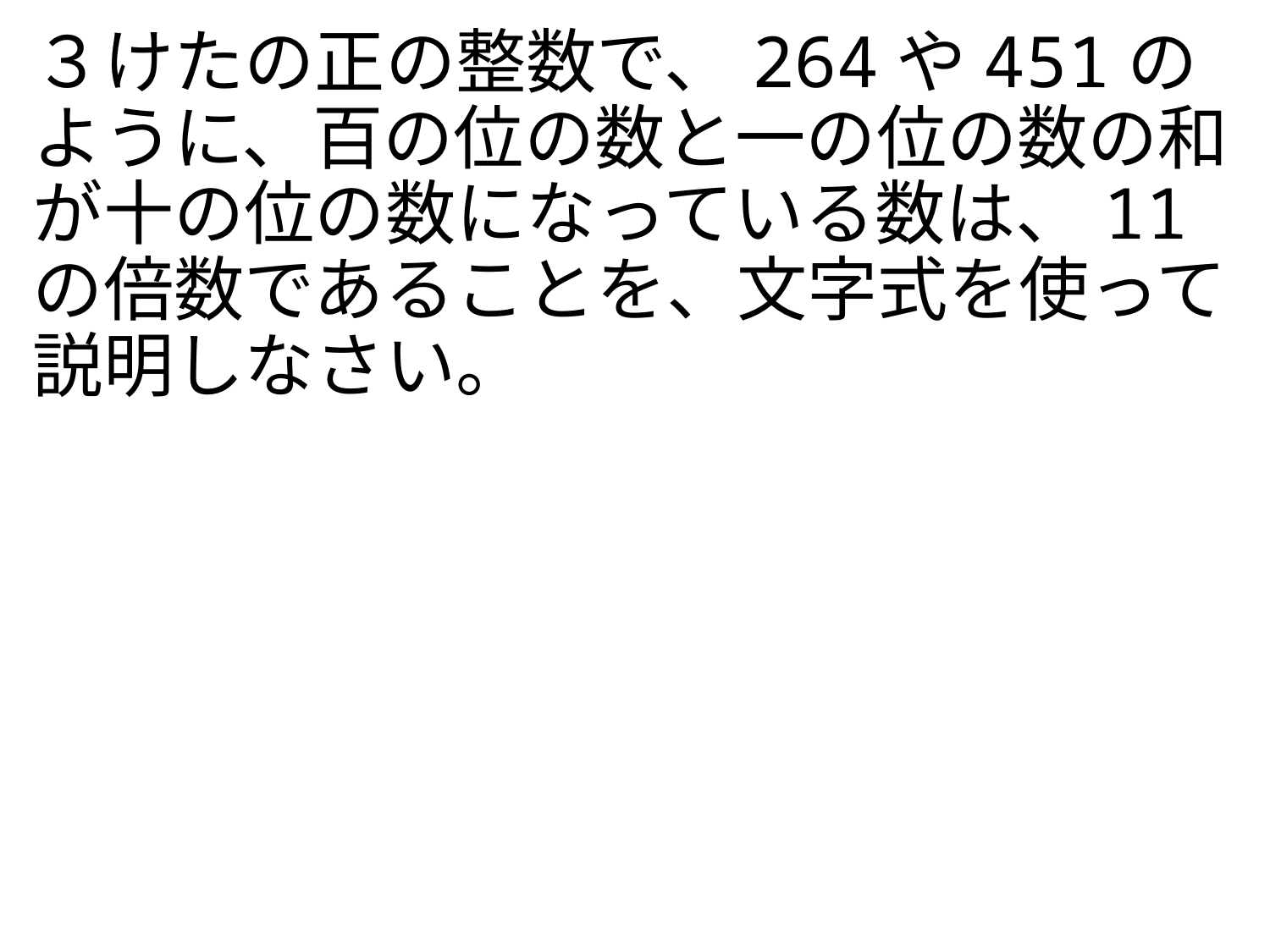

# ３けたの正の整数で、264や451のように、百の位の数と一の位の数の和が十の位の数になっている数は、11の倍数であることを、文字式を使って説明しなさい。